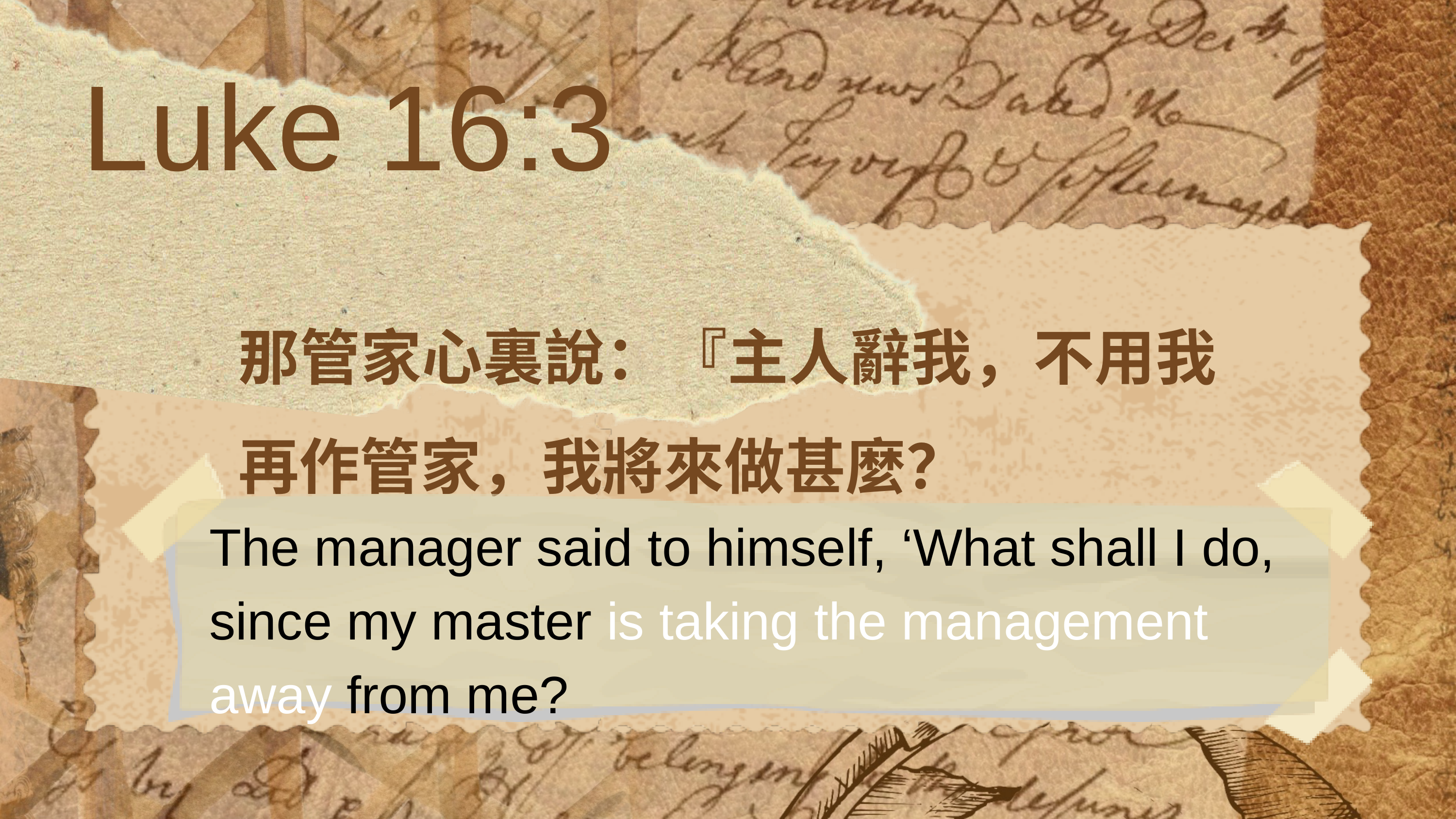

Luke 16:3

那管家心裏說：『主人辭我，不用我再作管家，我將來做甚麼？

The manager said to himself, ‘What shall I do, since my master is taking the management away from me?